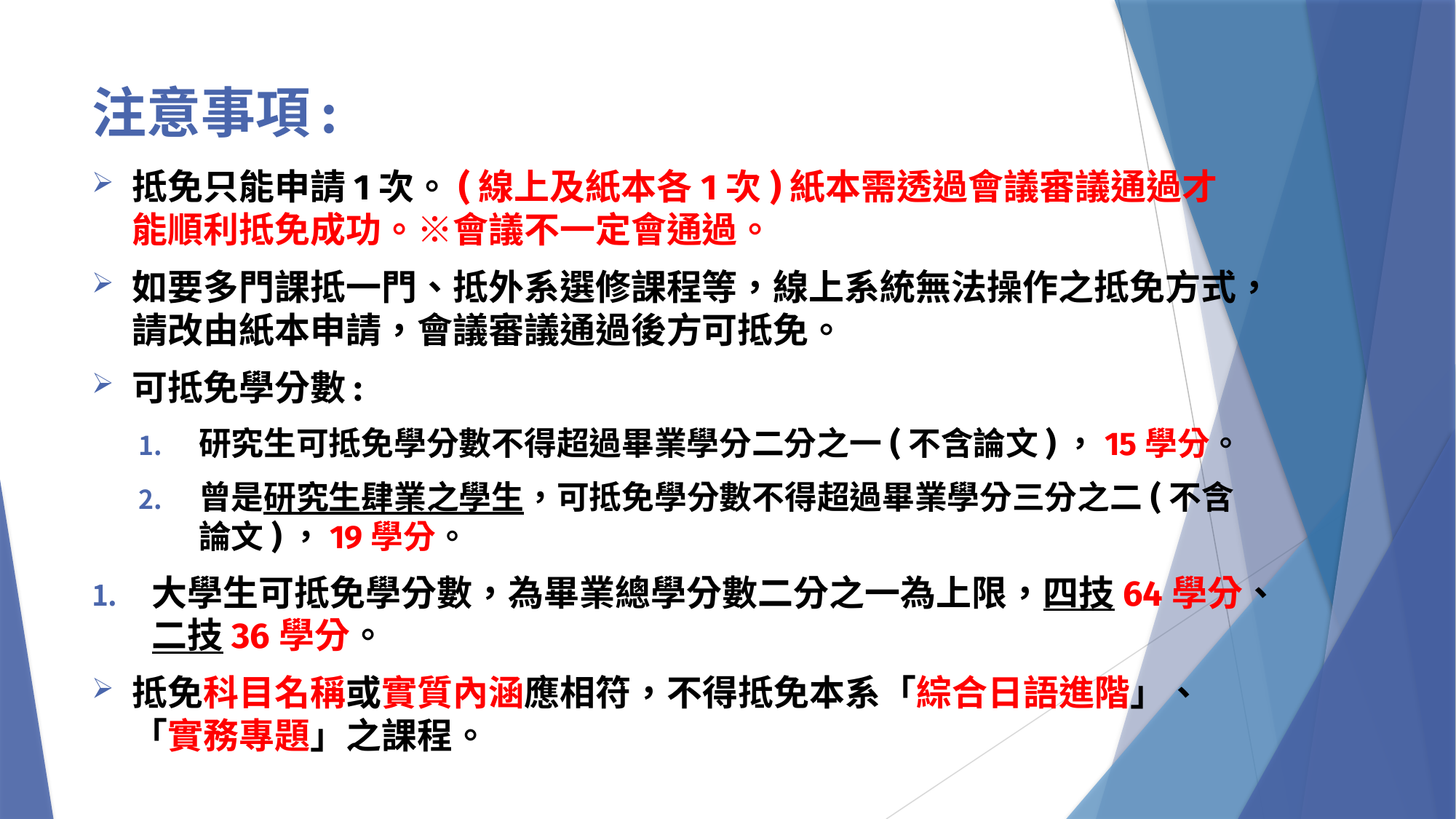

# 注意事項:
抵免只能申請1次。(線上及紙本各1次)紙本需透過會議審議通過才能順利抵免成功。※會議不一定會通過。
如要多門課抵一門、抵外系選修課程等，線上系統無法操作之抵免方式，請改由紙本申請，會議審議通過後方可抵免。
可抵免學分數:
研究生可抵免學分數不得超過畢業學分二分之一(不含論文)，15學分。
曾是研究生肆業之學生，可抵免學分數不得超過畢業學分三分之二(不含論文)，19學分。
大學生可抵免學分數，為畢業總學分數二分之一為上限，四技64學分、二技36學分。
抵免科目名稱或實質內涵應相符，不得抵免本系「綜合日語進階」、「實務專題」之課程。